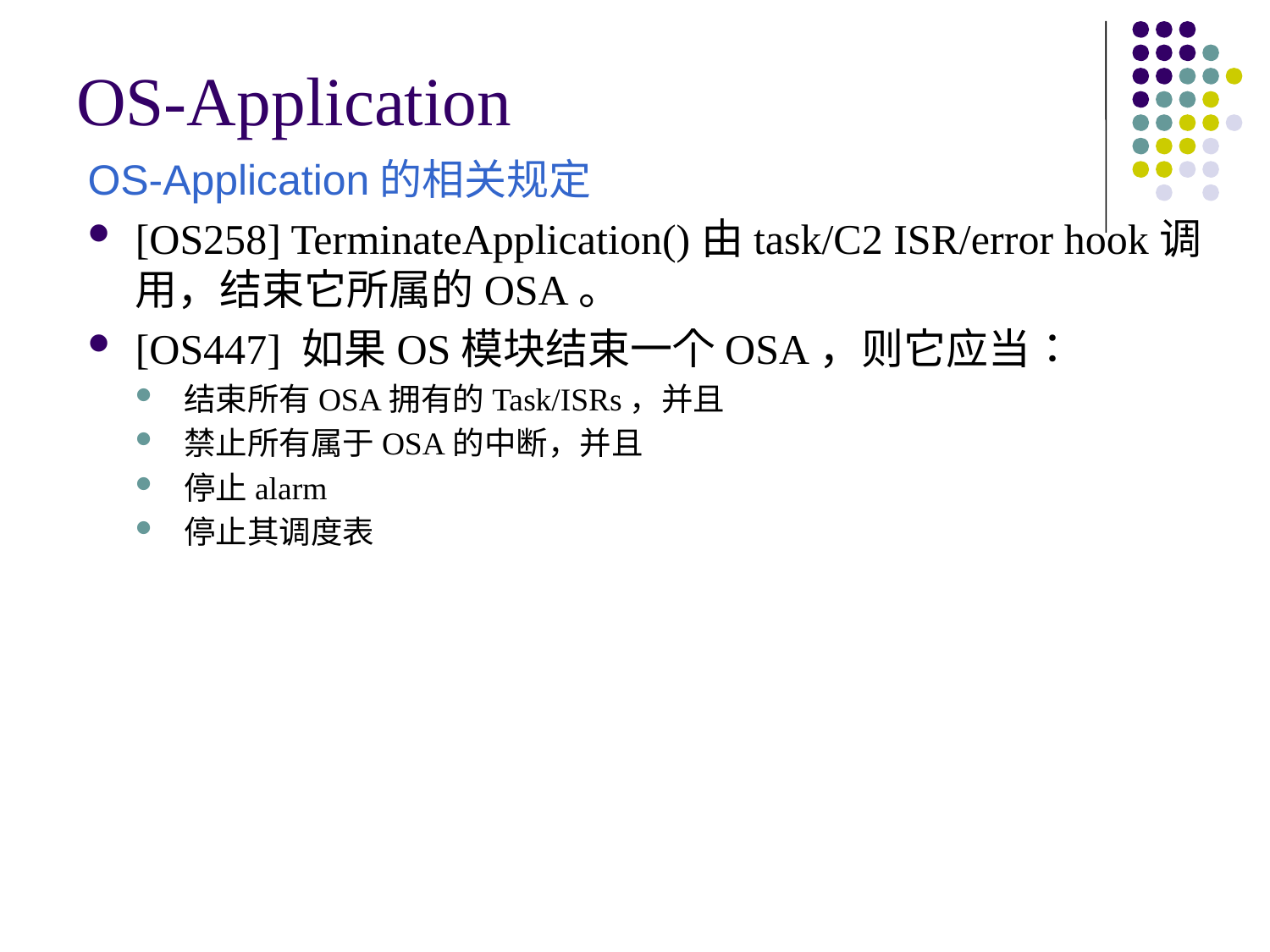

# OS-Application
OS-Application的相关规定
[OS258] TerminateApplication()由task/C2 ISR/error hook调用，结束它所属的OSA。
[OS447] 如果OS模块结束一个OSA，则它应当：
结束所有OSA拥有的Task/ISRs，并且
禁止所有属于OSA的中断，并且
停止alarm
停止其调度表